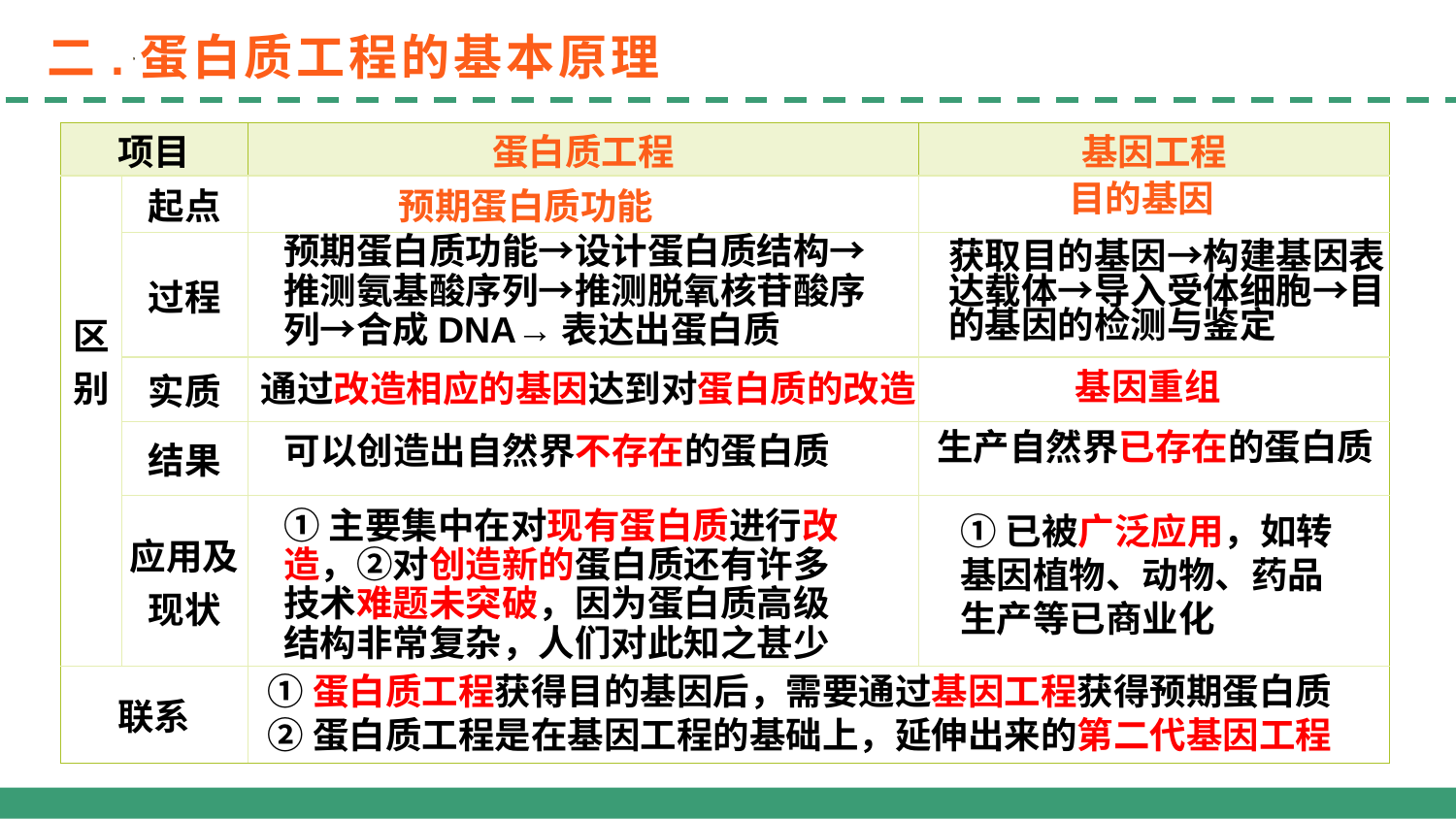

二.蛋白质工程的基本原理
| 项目 |  | 蛋白质工程 | 基因工程 |
| --- | --- | --- | --- |
| 区别 | 起点 |  |  |
|  | 过程 |  |  |
|  | 实质 |  |  |
|  | 结果 |  |  |
|  | 应用及现状 |  |  |
| 联系 |  |  |  |
目的基因
预期蛋白质功能
预期蛋白质功能→设计蛋白质结构→推测氨基酸序列→推测脱氧核苷酸序列→合成DNA→表达出蛋白质
获取目的基因→构建基因表达载体→导入受体细胞→目的基因的检测与鉴定
基因重组
通过改造相应的基因达到对蛋白质的改造
生产自然界已存在的蛋白质
可以创造出自然界不存在的蛋白质
①主要集中在对现有蛋白质进行改造，②对创造新的蛋白质还有许多技术难题未突破，因为蛋白质高级结构非常复杂，人们对此知之甚少
①已被广泛应用，如转基因植物、动物、药品生产等已商业化
①蛋白质工程获得目的基因后，需要通过基因工程获得预期蛋白质
②蛋白质工程是在基因工程的基础上，延伸出来的第二代基因工程